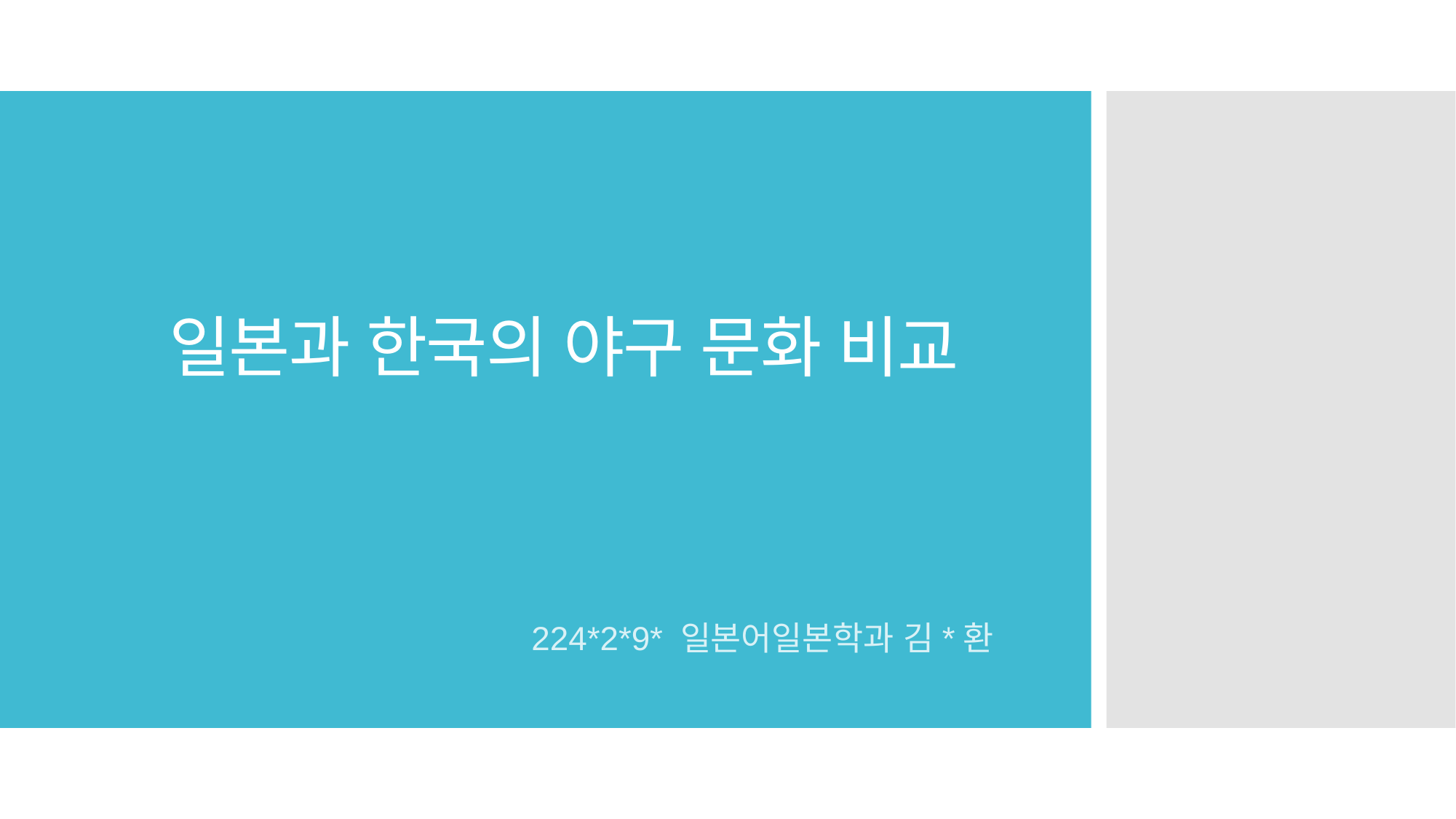

# 일본과 한국의 야구 문화 비교

224*2*9* 일본어일본학과 김*환